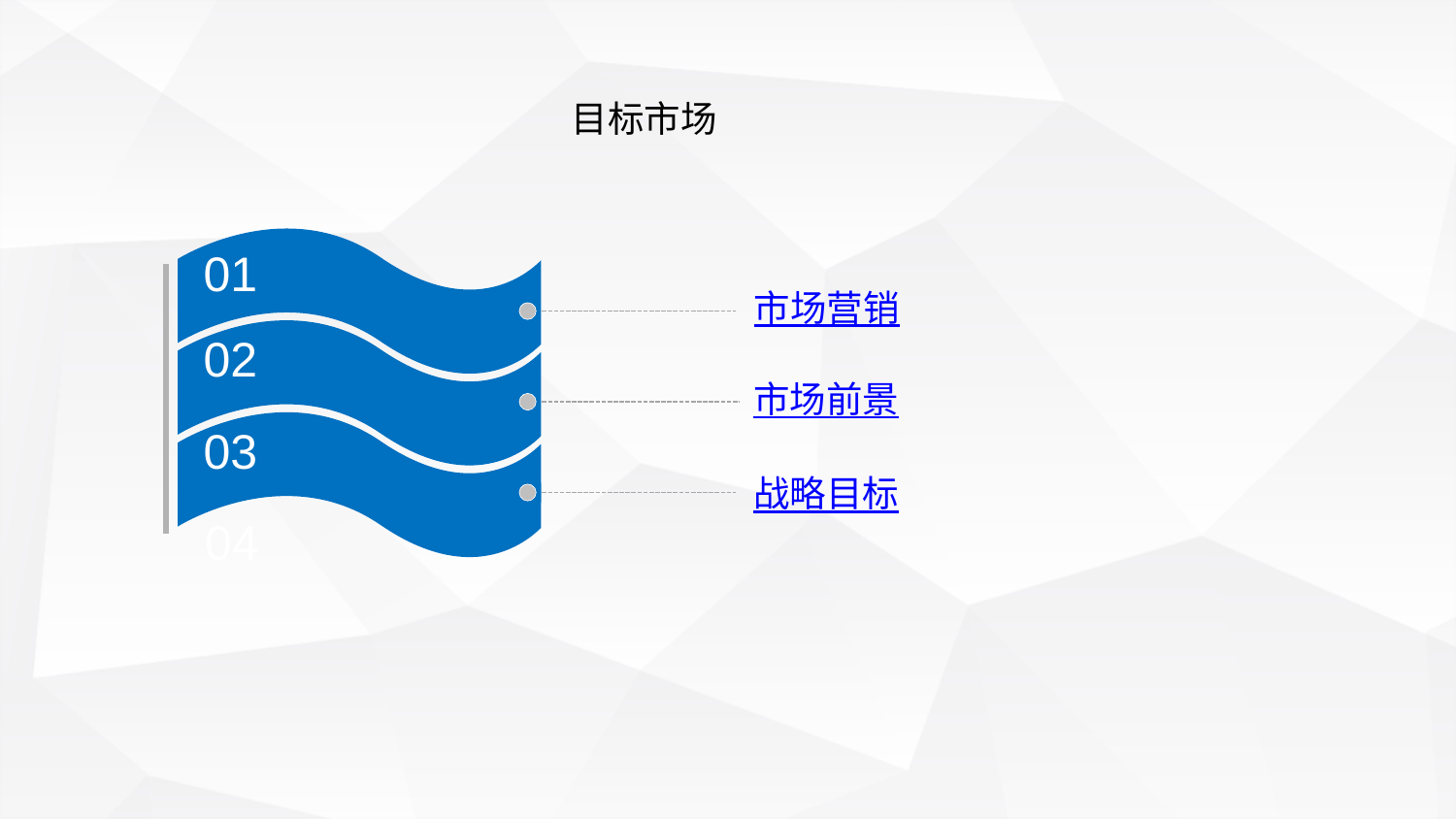

目标市场

01
市场营销

02
市场前景

03
战略目标

04